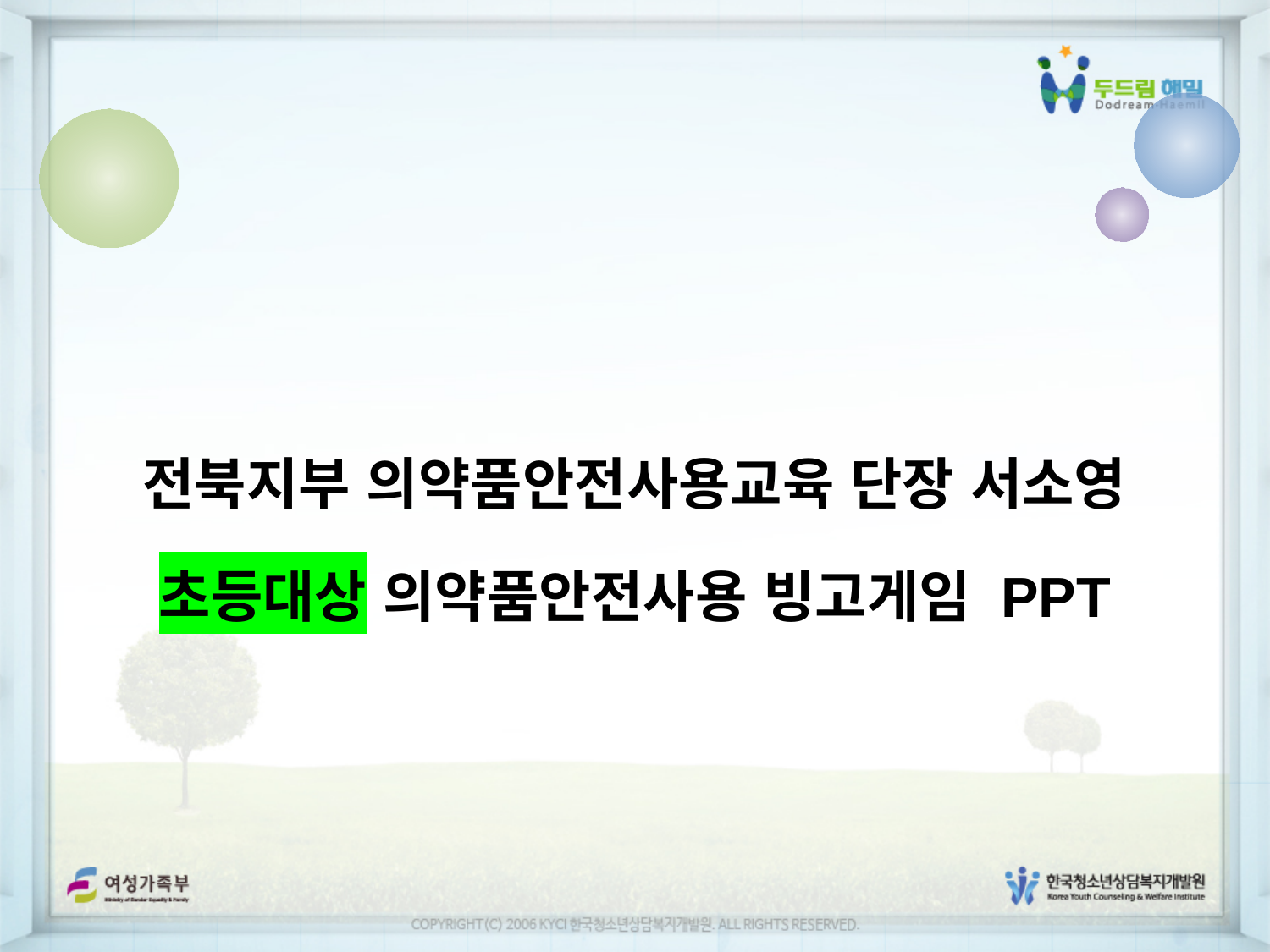

#

전북지부 의약품안전사용교육 단장 서소영
초등대상 의약품안전사용 빙고게임 PPT